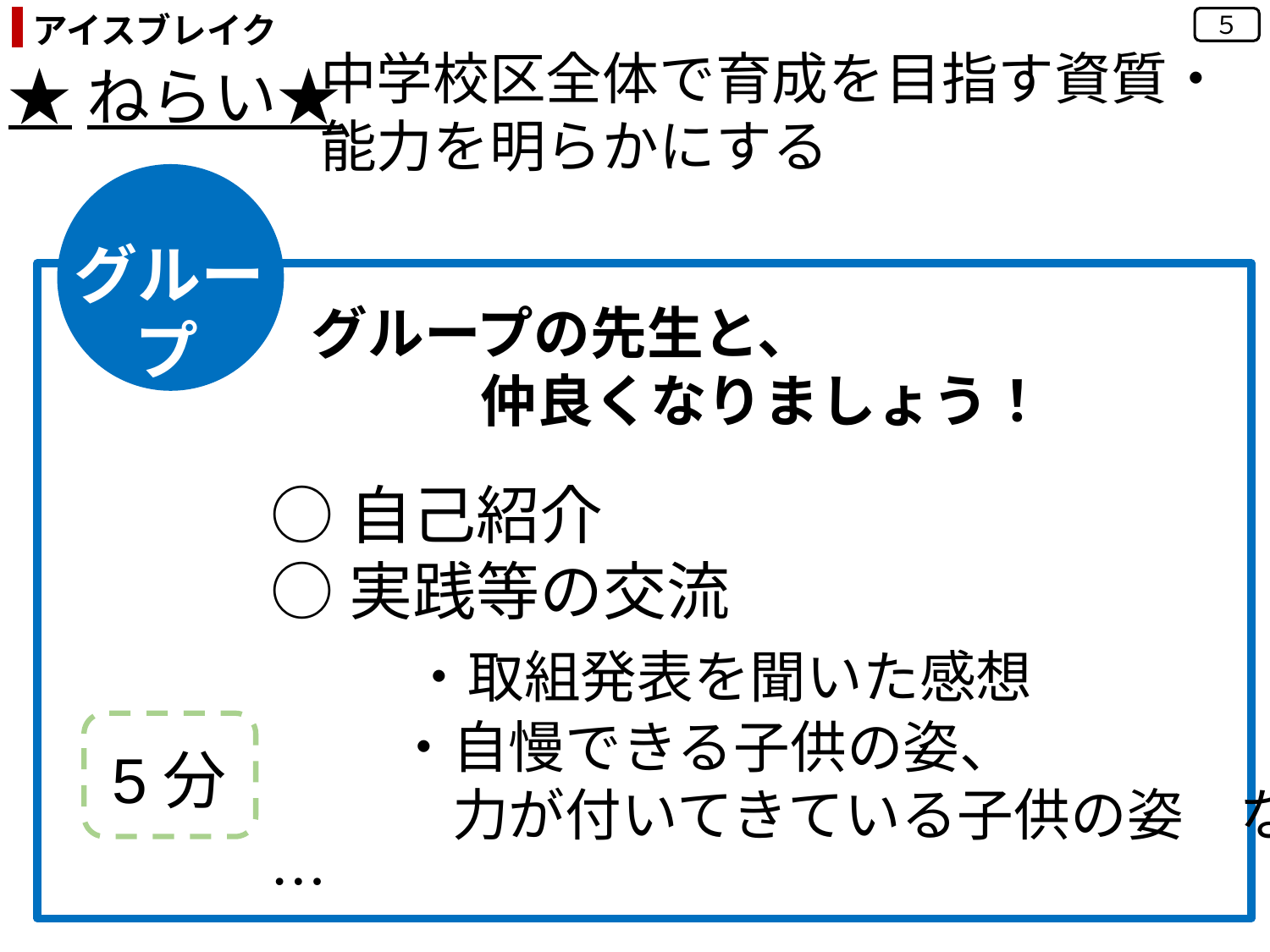

アイスブレイク

５
中学校区全体で育成を目指す資質・能力を明らかにする
★ねらい★

グループ

グループの先生と、
　　　仲良くなりましょう！
○自己紹介
○実践等の交流
　　・取組発表を聞いた感想
　　 ・自慢できる子供の姿、
　　 　力が付いてきている子供の姿　など…

5分